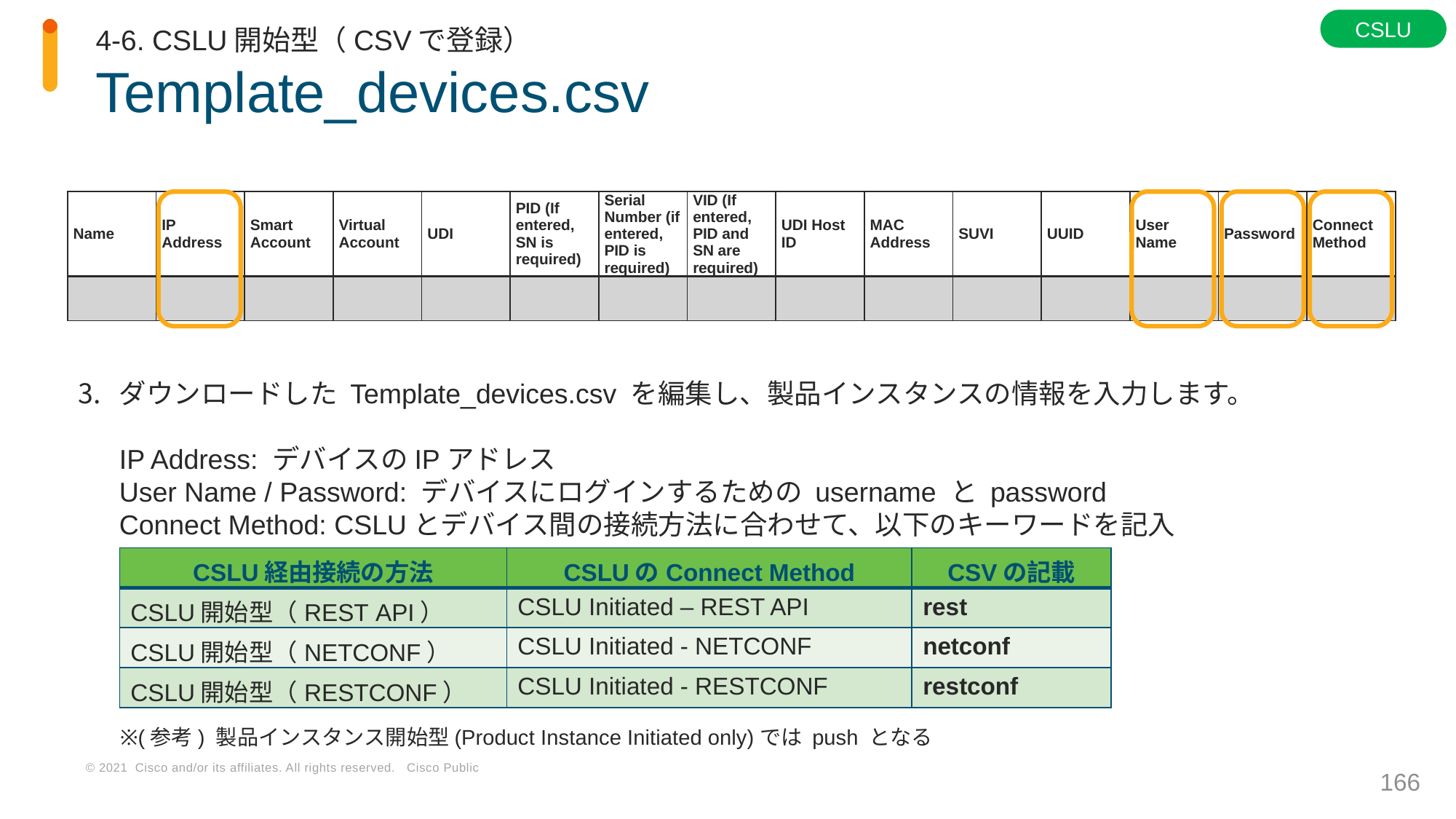

4-6. CSLU開始型（CSVで登録）
CSLU
# Template_devices.csv

| Name | IP Address | Smart Account | Virtual Account | UDI | PID (If entered, SN is required) | Serial Number (if entered, PID is required) | VID (If entered, PID and SN are required) | UDI Host ID | MAC Address | SUVI | UUID | User Name | Password | Connect Method |
| --- | --- | --- | --- | --- | --- | --- | --- | --- | --- | --- | --- | --- | --- | --- |
|  |  |  |  |  |  |  |  |  |  |  |  |  |  |  |
ダウンロードした Template_devices.csv を編集し、製品インスタンスの情報を入力します。
IP Address: デバイスのIPアドレス
User Name / Password: デバイスにログインするための username と password
Connect Method: CSLUとデバイス間の接続方法に合わせて、以下のキーワードを記入
| CSLU経由接続の方法 | CSLUのConnect Method | CSVの記載 |
| --- | --- | --- |
| CSLU開始型（REST API） | CSLU Initiated – REST API | rest |
| CSLU開始型（NETCONF） | CSLU Initiated - NETCONF | netconf |
| CSLU開始型（RESTCONF） | CSLU Initiated - RESTCONF | restconf |
※(参考) 製品インスタンス開始型(Product Instance Initiated only)では push となる
166